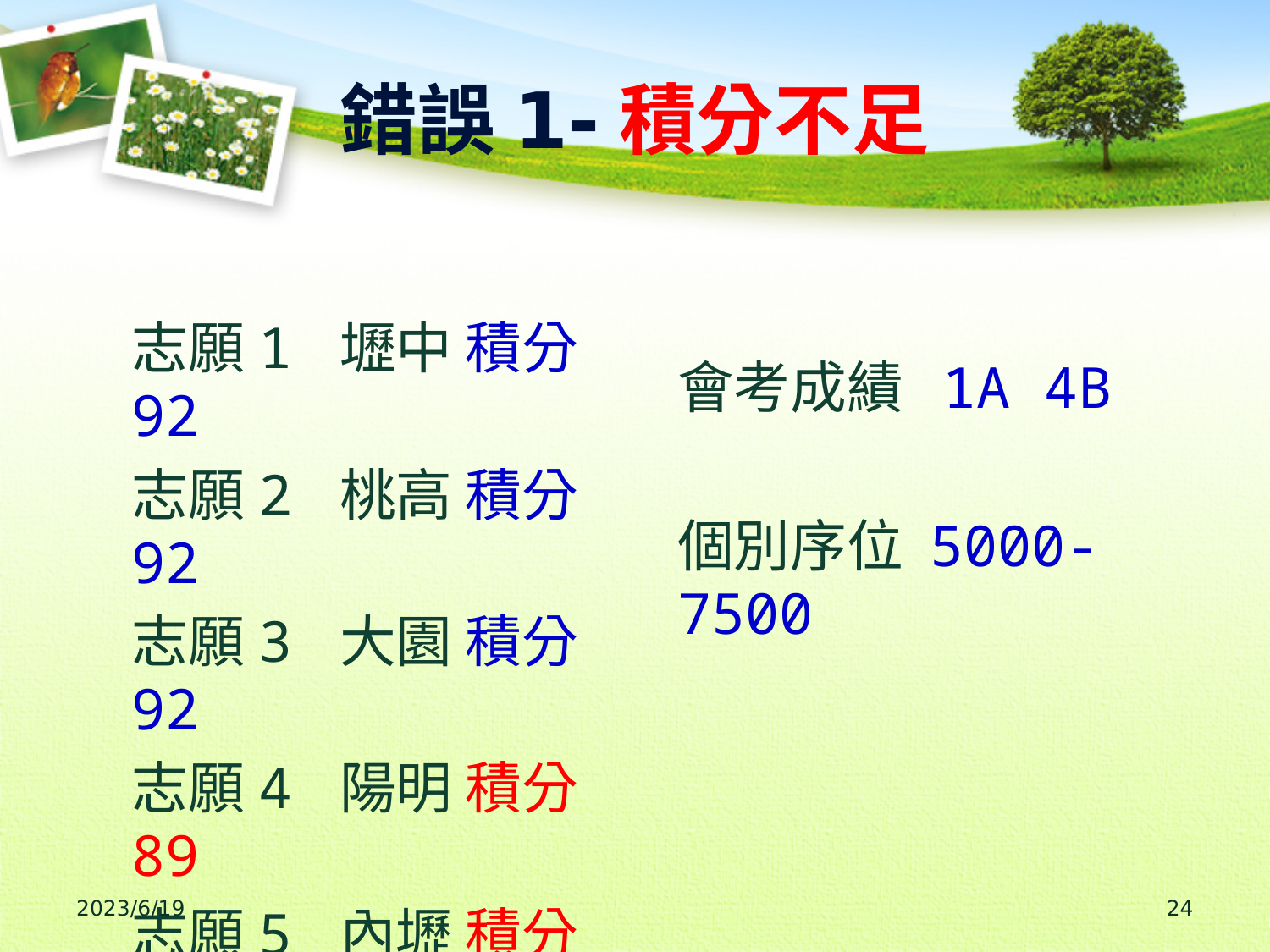

錯誤1-積分不足
志願1 壢中 積分92
志願2 桃高 積分92
志願3 大園 積分92
志願4 陽明 積分89
志願5 內壢 積分89

會考成績  1A 4B

個別序位 5000-7500

2023/6/19
24